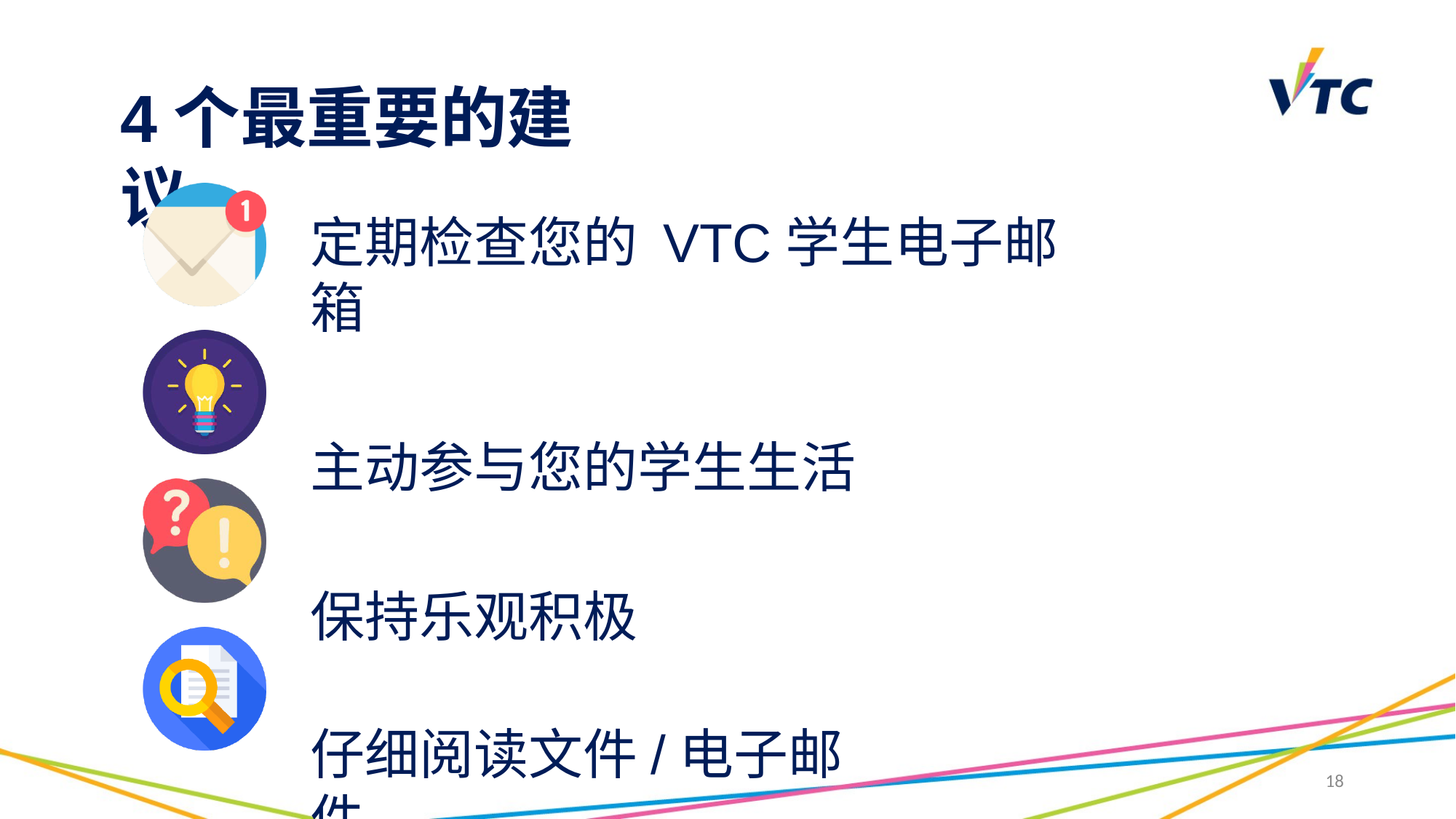

# 4个最重要的建议

定期检查您的 VTC学生电子邮箱
主动参与您的学生生活 保持乐观积极

仔细阅读文件/电子邮件

18